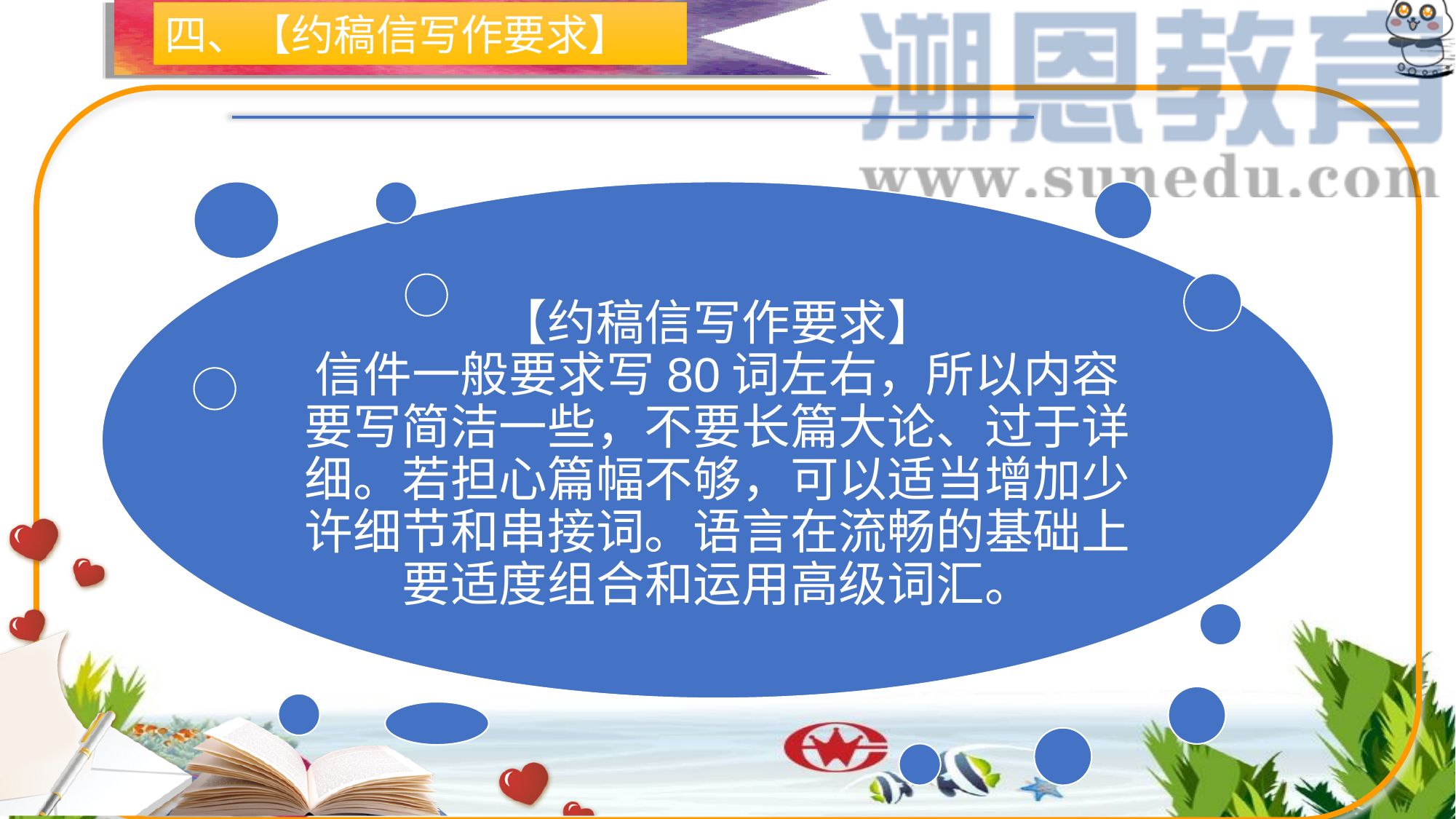

四、【约稿信写作要求】

【约稿信写作要求】
信件一般要求写80词左右，所以内容要写简洁一些，不要长篇大论、过于详细。若担心篇幅不够，可以适当增加少许细节和串接词。语言在流畅的基础上要适度组合和运用高级词汇。